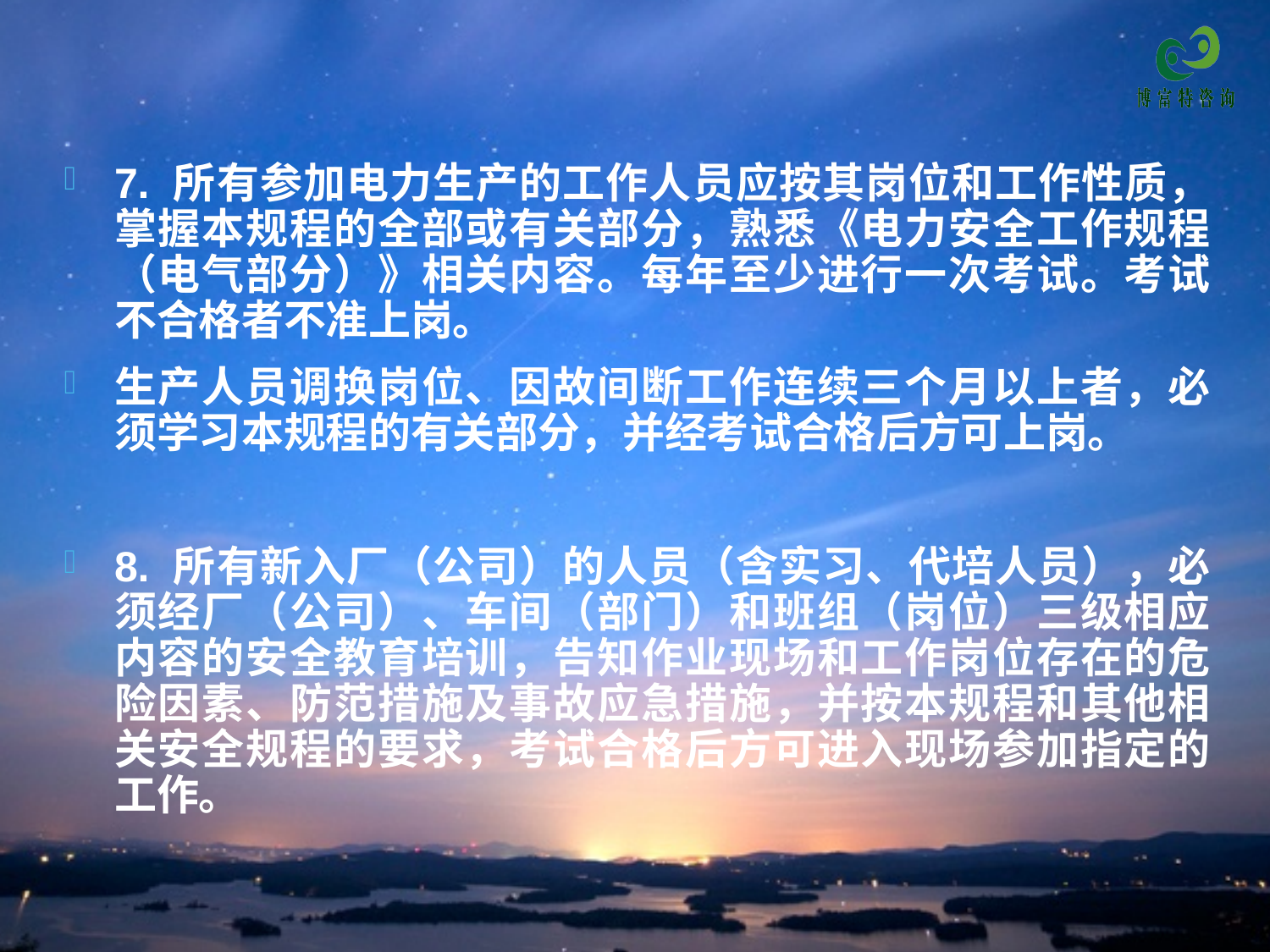

7. 所有参加电力生产的工作人员应按其岗位和工作性质，掌握本规程的全部或有关部分，熟悉《电力安全工作规程（电气部分）》相关内容。每年至少进行一次考试。考试不合格者不准上岗。
生产人员调换岗位、因故间断工作连续三个月以上者，必须学习本规程的有关部分，并经考试合格后方可上岗。

8. 所有新入厂（公司）的人员（含实习、代培人员），必须经厂（公司）、车间（部门）和班组（岗位）三级相应内容的安全教育培训，告知作业现场和工作岗位存在的危险因素、防范措施及事故应急措施，并按本规程和其他相关安全规程的要求，考试合格后方可进入现场参加指定的工作。